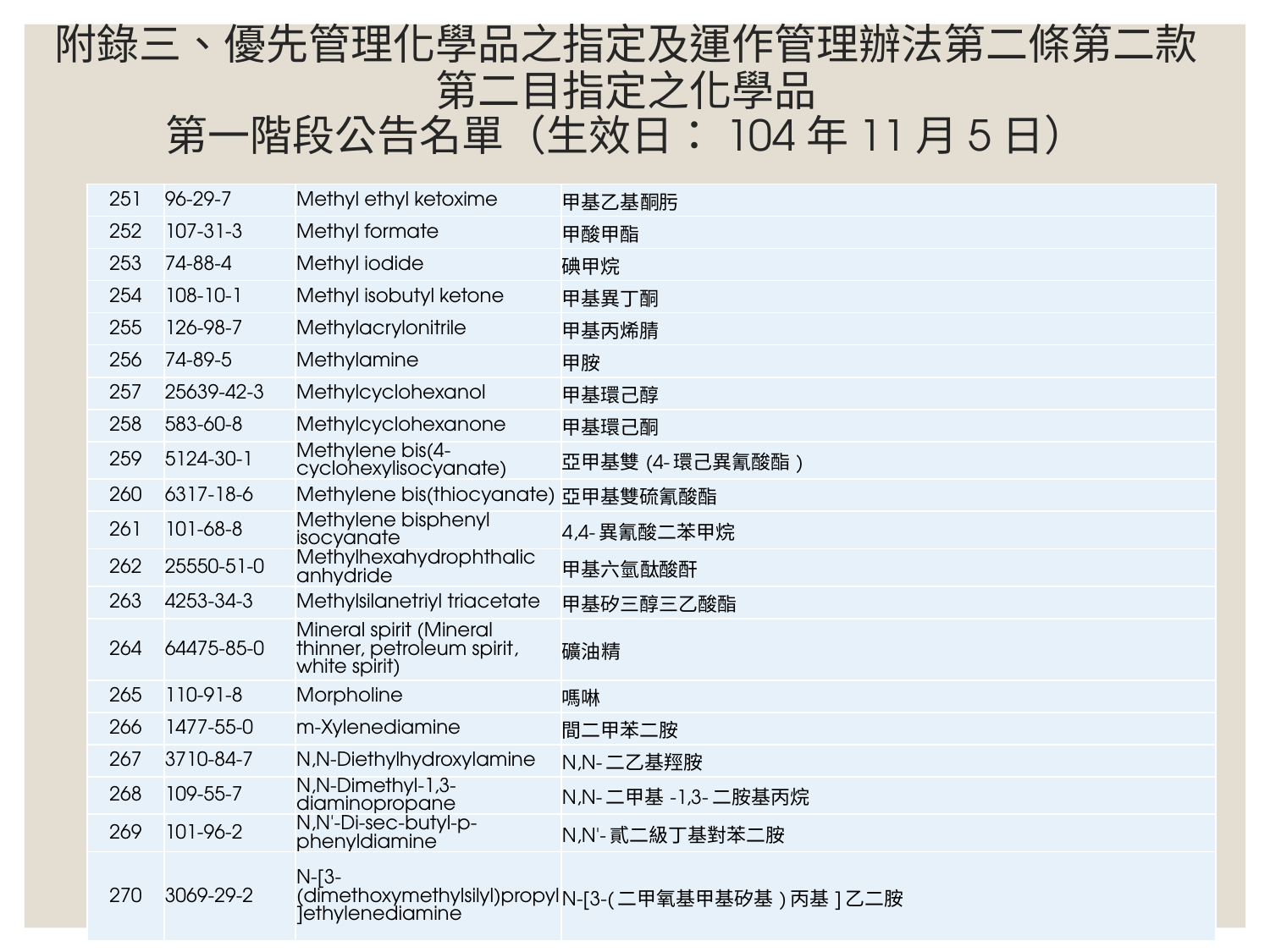

# 附錄三、優先管理化學品之指定及運作管理辦法第二條第二款第二目指定之化學品 第一階段公告名單（生效日：104年11月5日）
| 251 | 96-29-7 | Methyl ethyl ketoxime | 甲基乙基酮肟 |
| --- | --- | --- | --- |
| 252 | 107-31-3 | Methyl formate | 甲酸甲酯 |
| 253 | 74-88-4 | Methyl iodide | 碘甲烷 |
| 254 | 108-10-1 | Methyl isobutyl ketone | 甲基異丁酮 |
| 255 | 126-98-7 | Methylacrylonitrile | 甲基丙烯腈 |
| 256 | 74-89-5 | Methylamine | 甲胺 |
| 257 | 25639-42-3 | Methylcyclohexanol | 甲基環己醇 |
| 258 | 583-60-8 | Methylcyclohexanone | 甲基環己酮 |
| 259 | 5124-30-1 | Methylene bis(4-cyclohexylisocyanate) | 亞甲基雙(4-環己異氰酸酯) |
| 260 | 6317-18-6 | Methylene bis(thiocyanate) | 亞甲基雙硫氰酸酯 |
| 261 | 101-68-8 | Methylene bisphenyl isocyanate | 4,4-異氰酸二苯甲烷 |
| 262 | 25550-51-0 | Methylhexahydrophthalic anhydride | 甲基六氫酞酸酐 |
| 263 | 4253-34-3 | Methylsilanetriyl triacetate | 甲基矽三醇三乙酸酯 |
| 264 | 64475-85-0 | Mineral spirit (Mineral thinner, petroleum spirit, white spirit) | 礦油精 |
| 265 | 110-91-8 | Morpholine | 嗎啉 |
| 266 | 1477-55-0 | m-Xylenediamine | 間二甲苯二胺 |
| 267 | 3710-84-7 | N,N-Diethylhydroxylamine | N,N-二乙基羥胺 |
| 268 | 109-55-7 | N,N-Dimethyl-1,3-diaminopropane | N,N-二甲基-1,3-二胺基丙烷 |
| 269 | 101-96-2 | N,N'-Di-sec-butyl-p-phenyldiamine | N,N'-貳二級丁基對苯二胺 |
| 270 | 3069-29-2 | N-[3-(dimethoxymethylsilyl)propyl]ethylenediamine | N-[3-(二甲氧基甲基矽基)丙基]乙二胺 |